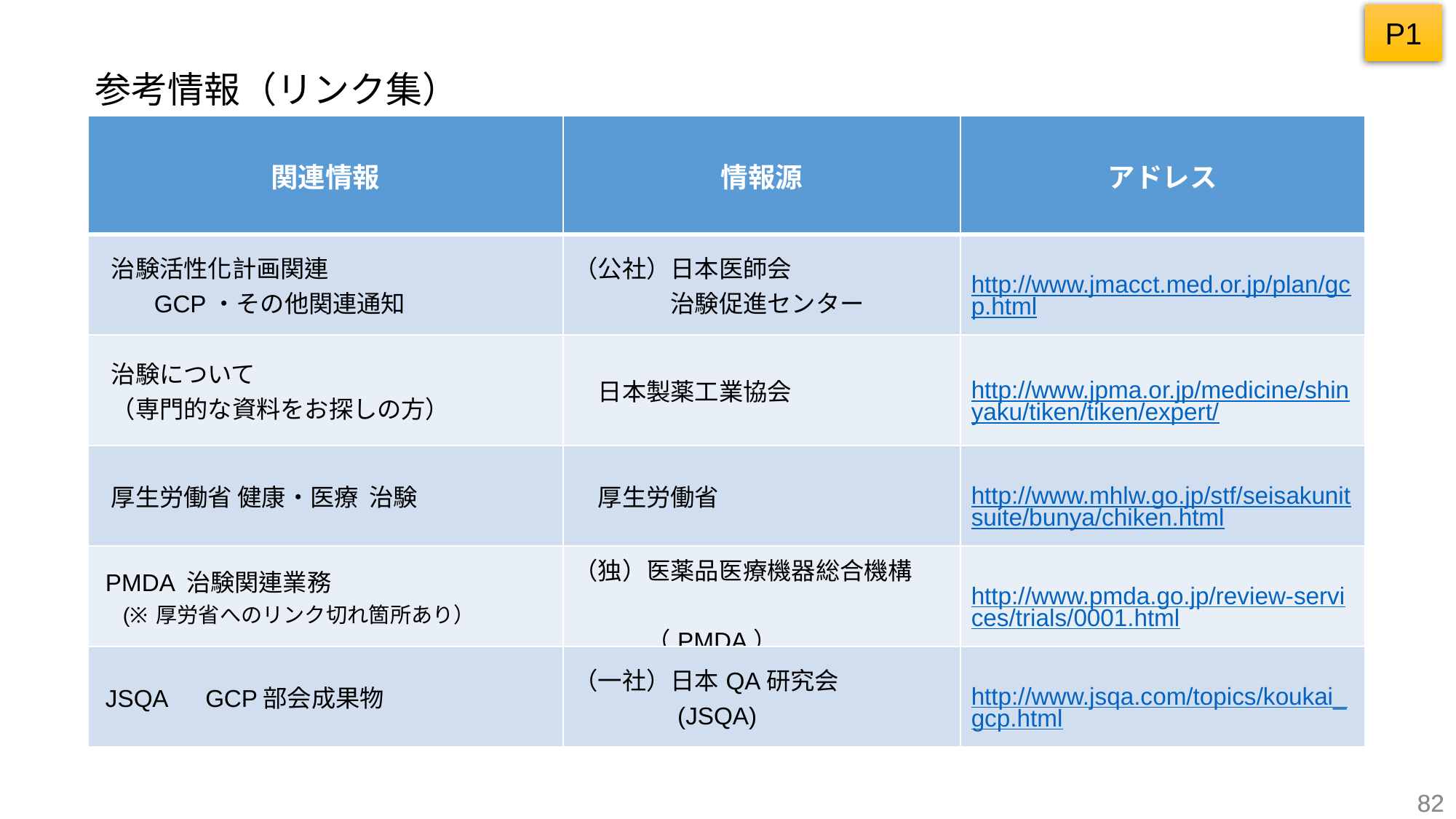

P1
参考情報（リンク集）
| 関連情報 | 情報源 | アドレス |
| --- | --- | --- |
| 治験活性化計画関連 　　GCP・その他関連通知 | （公社）日本医師会 　　　　治験促進センター | http://www.jmacct.med.or.jp/plan/gcp.html |
| 治験について （専門的な資料をお探しの方） | 日本製薬工業協会 | http://www.jpma.or.jp/medicine/shinyaku/tiken/tiken/expert/ |
| 厚生労働省 健康・医療 治験 | 厚生労働省 | http://www.mhlw.go.jp/stf/seisakunitsuite/bunya/chiken.html |
| PMDA 治験関連業務 (※厚労省へのリンク切れ箇所あり） | （独）医薬品医療機器総合機構　　 　　　（PMDA） | http://www.pmda.go.jp/review-services/trials/0001.html |
| JSQA　GCP部会成果物 | （一社）日本QA研究会　　　 　　　　(JSQA) | http://www.jsqa.com/topics/koukai\_gcp.html |